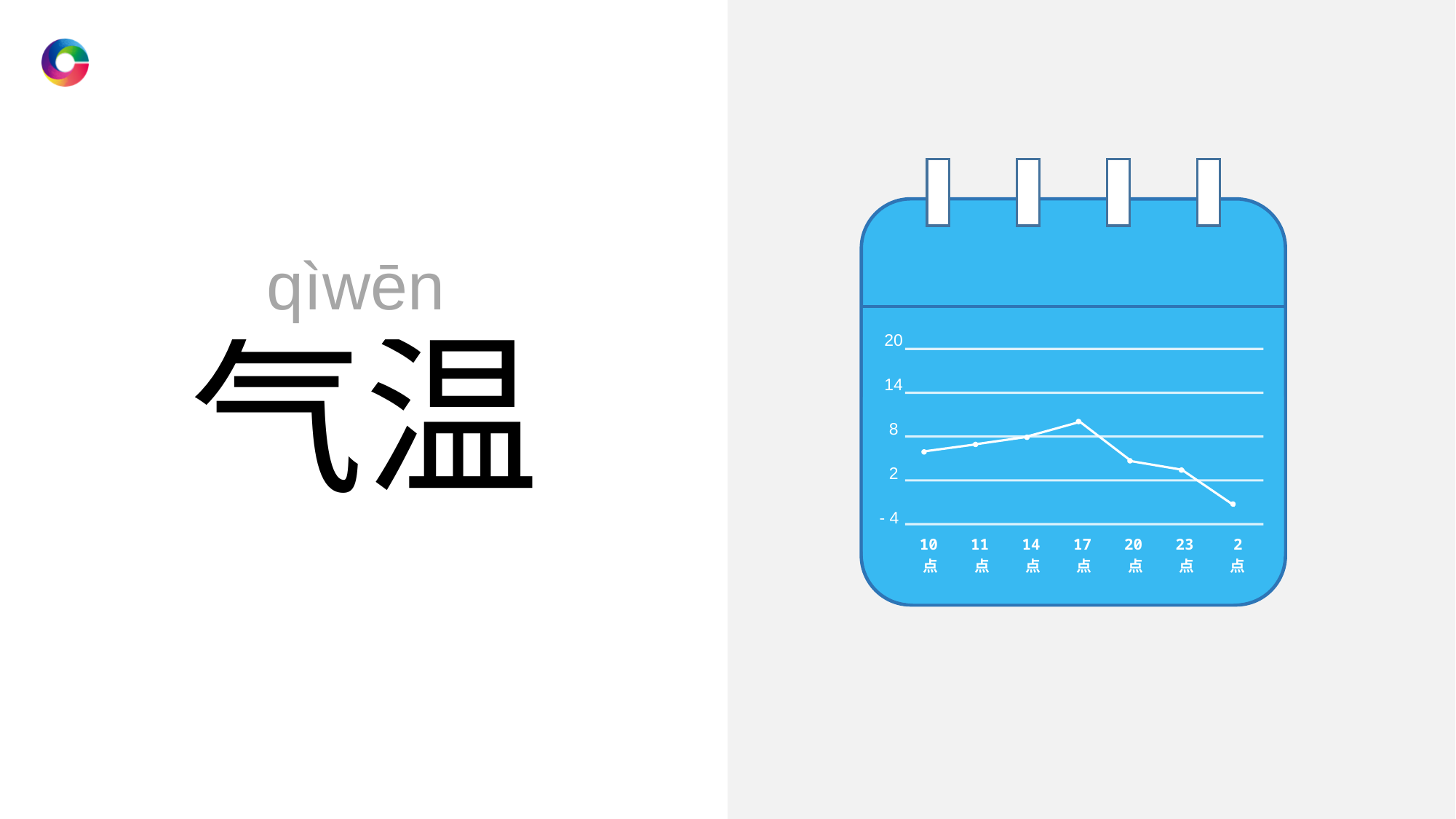

qìwēn
气温

| 20 |
| --- |
| 14 |
| 8 |
| 2 |
| - 4 |

| 10点 | 11点 | 14点 | 17点 | 20点 | 23点 | 2 点 |
| --- | --- | --- | --- | --- | --- | --- |